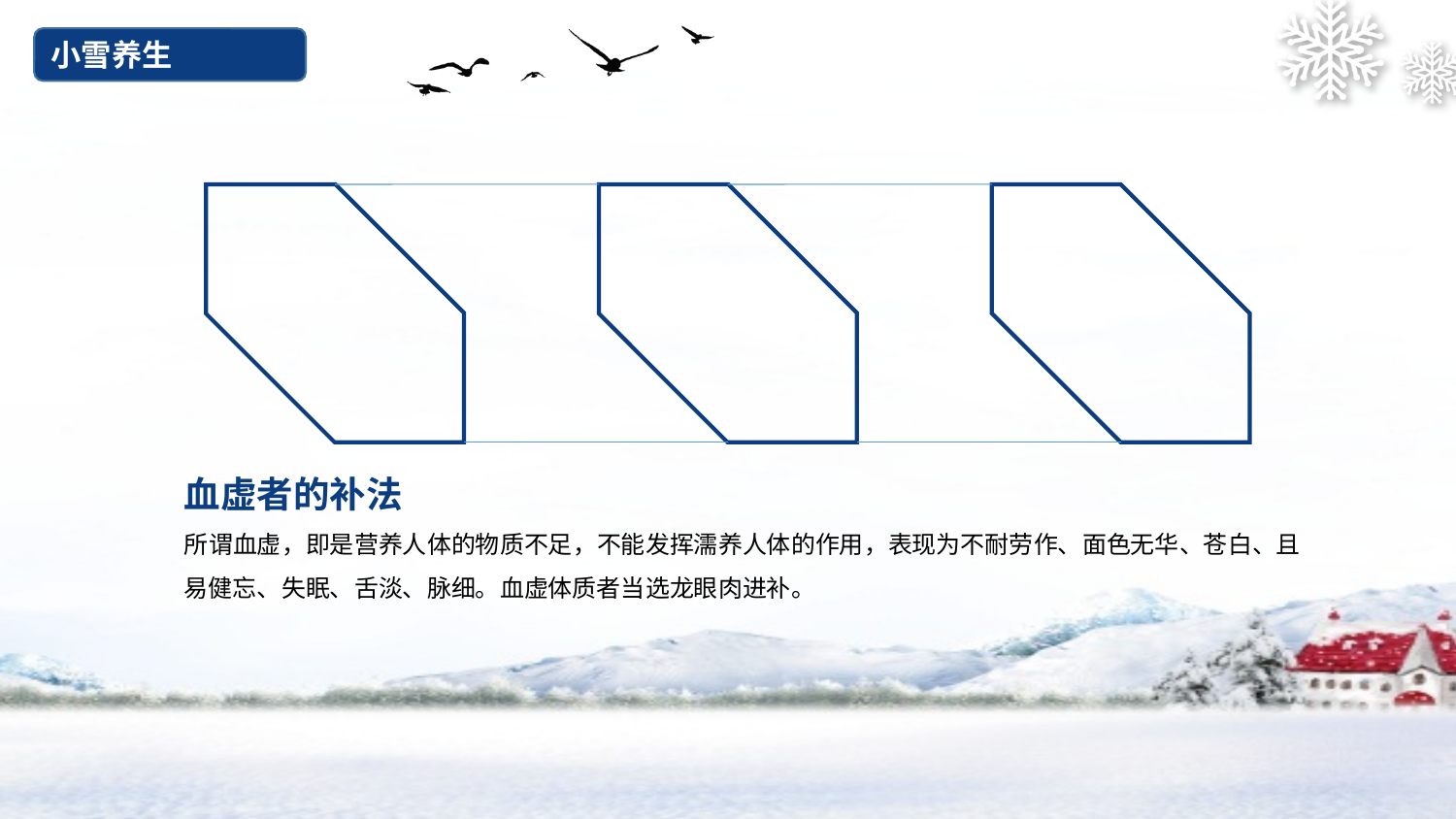

小雪养生

血虚者的补法
所谓血虚，即是营养人体的物质不足，不能发挥濡养人体的作用，表现为不耐劳作、面色无华、苍白、且易健忘、失眠、舌淡、脉细。血虚体质者当选龙眼肉进补。